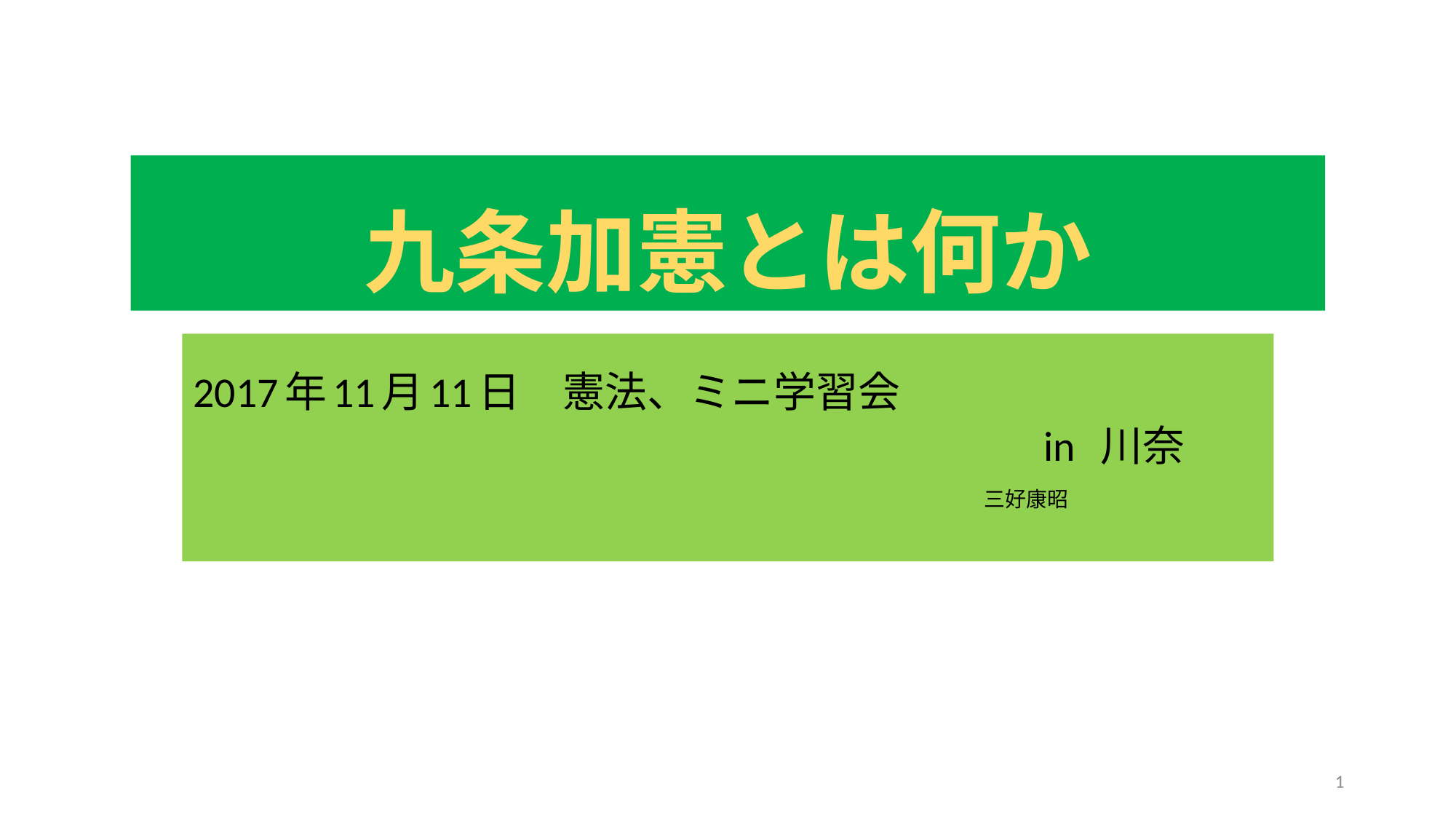

# 九条加憲とは何か

2017年11月11日　憲法、ミニ学習会
　　　　　　　　　　　　　　　　　　         in  川奈
　　　　　　　　　　　　　　　　　　　　　　　　　三好康昭
1